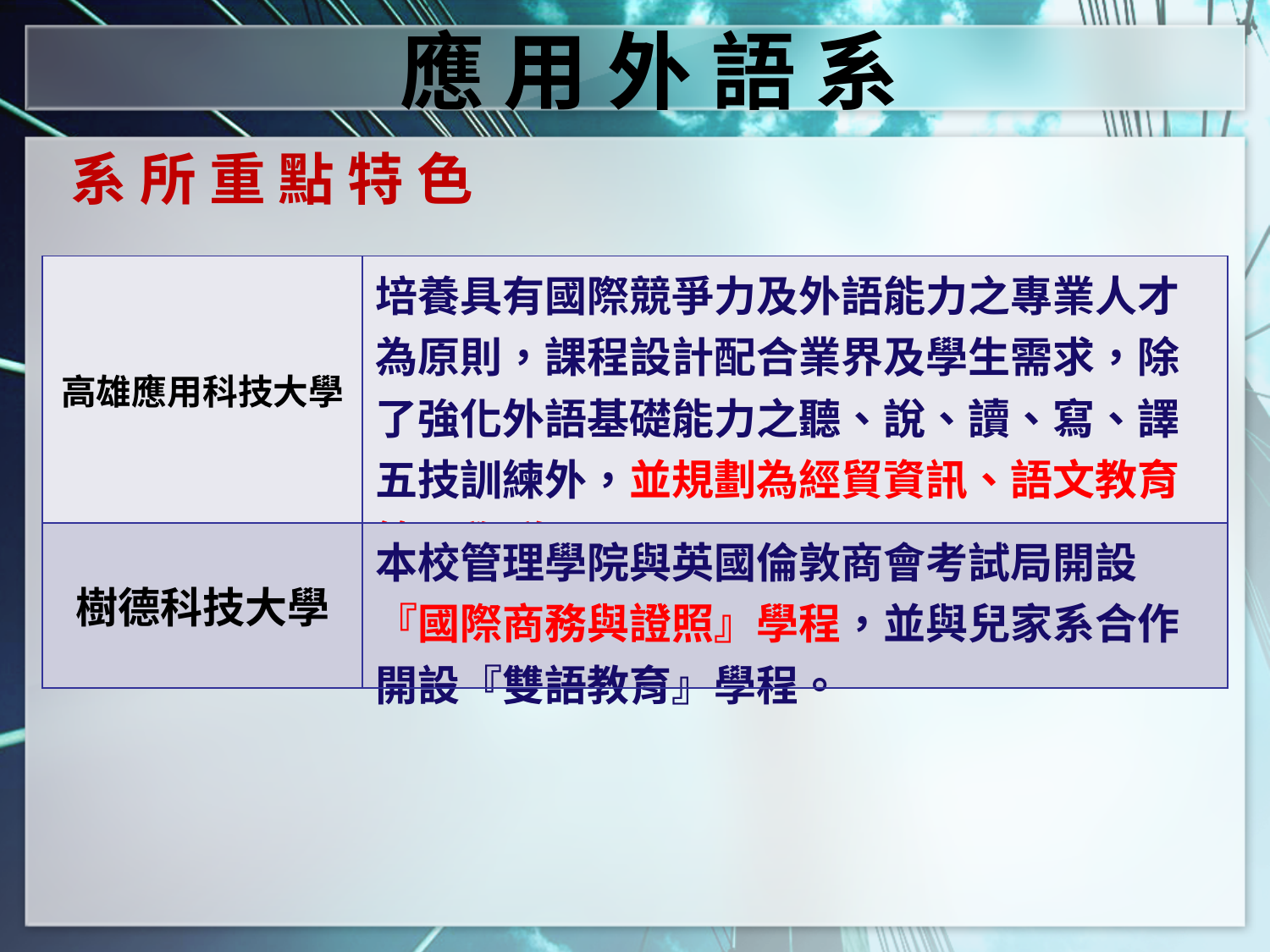

應 用 外 語 系
系 所 重 點 特 色
| 高雄應用科技大學 | 培養具有國際競爭力及外語能力之專業人才為原則，課程設計配合業界及學生需求，除了強化外語基礎能力之聽、說、讀、寫、譯五技訓練外，並規劃為經貿資訊、語文教育等兩學群。 |
| --- | --- |
| 樹德科技大學 | 本校管理學院與英國倫敦商會考試局開設『國際商務與證照』學程，並與兒家系合作開設『雙語教育』學程。 |